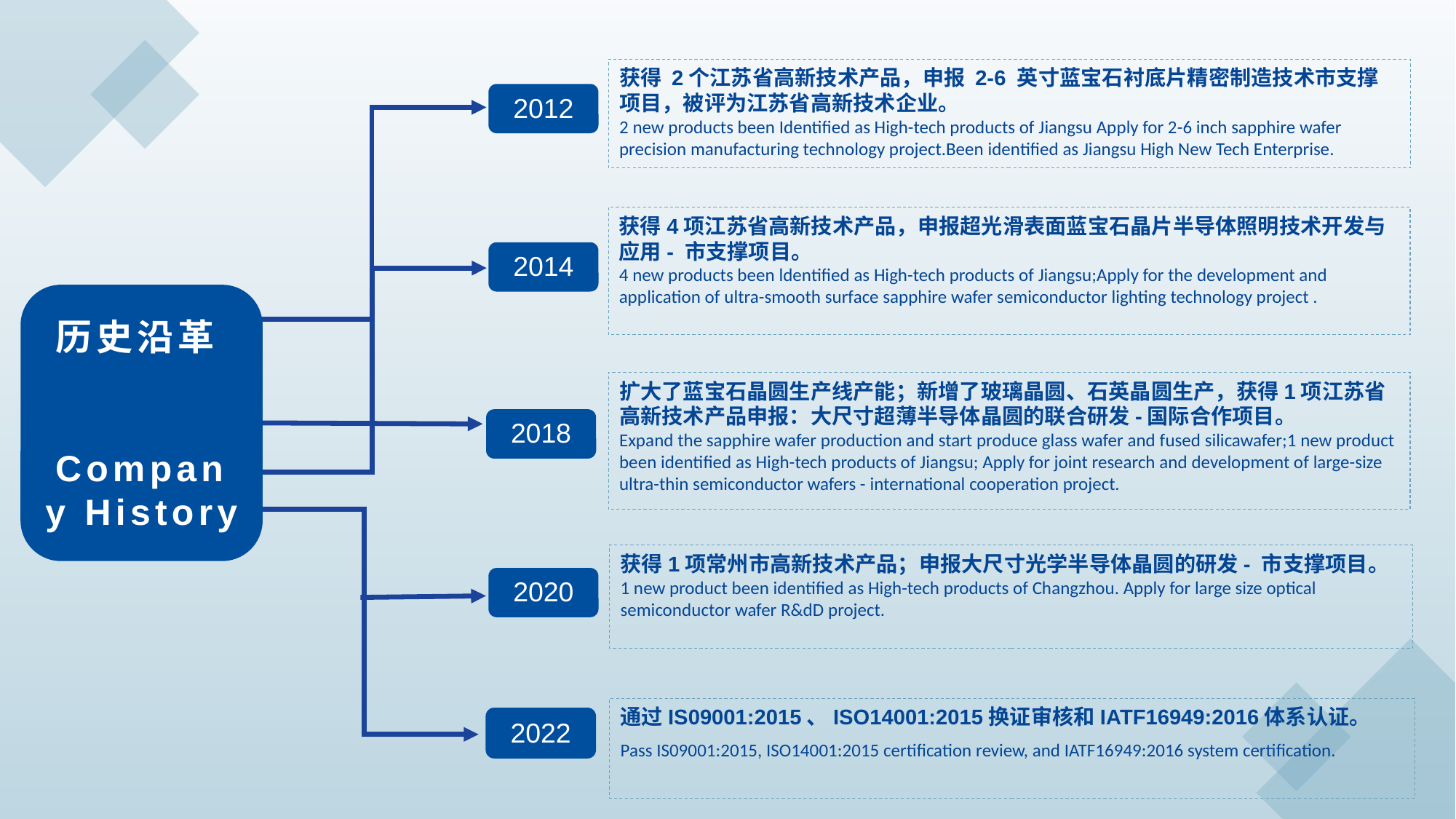

获得 2个江苏省高新技术产品，申报 2-6 英寸蓝宝石衬底片精密制造技术市支撑项目，被评为江苏省高新技术企业。
2 new products been Identified as High-tech products of Jiangsu Apply for 2-6 inch sapphire wafer precision manufacturing technology project.Been identified as Jiangsu High New Tech Enterprise.
2012
2014
2018
2020
2022
获得4项江苏省高新技术产品，申报超光滑表面蓝宝石晶片半导体照明技术开发与应用- 市支撑项目。
4 new products been ldentified as High-tech products of Jiangsu;Apply for the development and application of ultra-smooth surface sapphire wafer semiconductor lighting technology project .
历史沿革Compan y  Company History
扩大了蓝宝石晶圆生产线产能；新增了玻璃晶圆、石英晶圆生产，获得1项江苏省高新技术产品申报：大尺寸超薄半导体晶圆的联合研发-国际合作项目。
Expand the sapphire wafer production and start produce glass wafer and fused silicawafer;1 new product been identified as High-tech products of Jiangsu; Apply for joint research and development of large-size ultra-thin semiconductor wafers - international cooperation project.
获得1项常州市高新技术产品；申报大尺寸光学半导体晶圆的研发- 市支撑项目。
1 new product been identified as High-tech products of Changzhou. Apply for large size optical semiconductor wafer R&dD project.

通过IS09001:2015、ISO14001:2015换证审核和IATF16949:2016体系认证。
Pass IS09001:2015, ISO14001:2015 certification review, and IATF16949:2016 system certification.